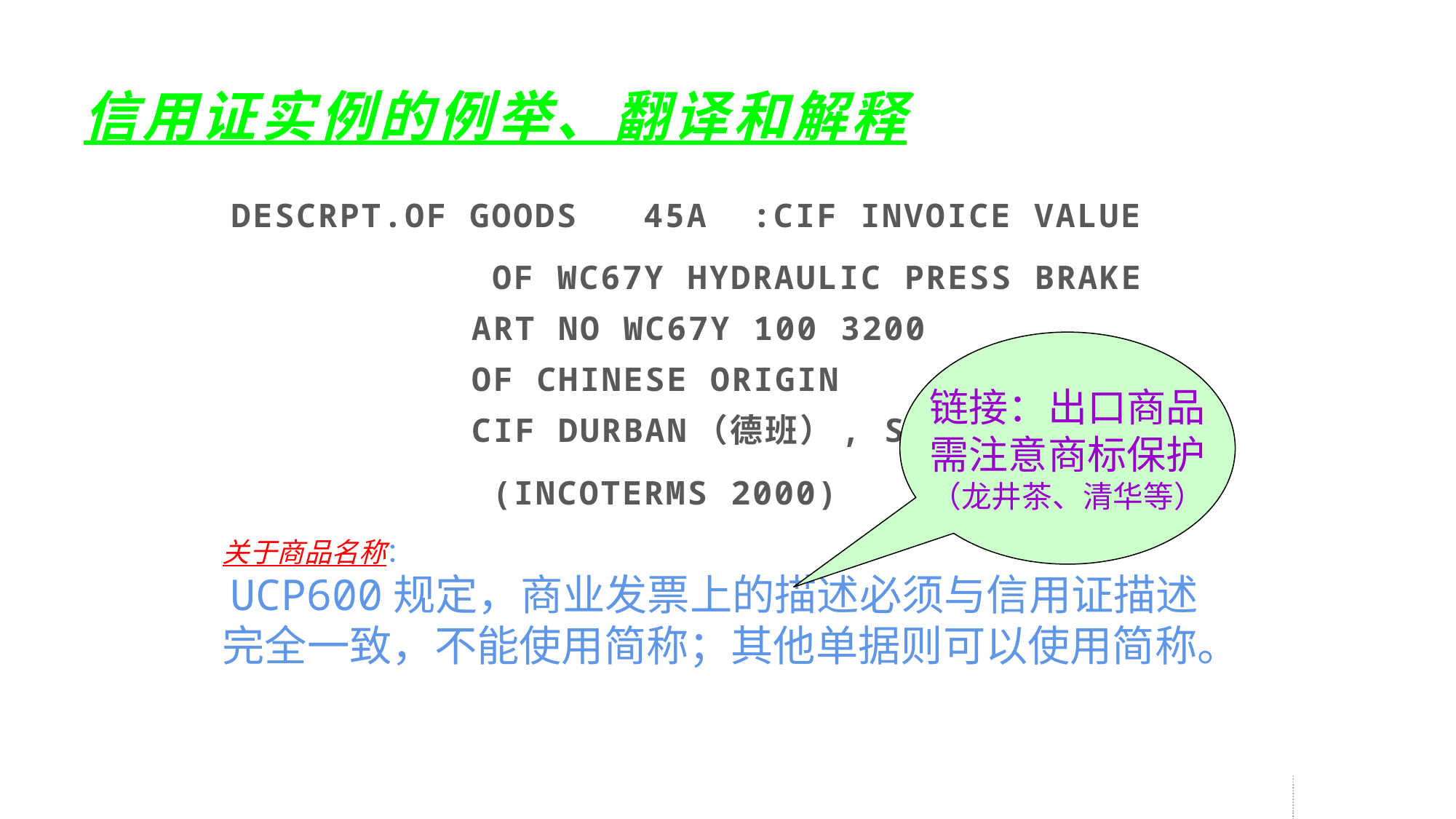

# 信用证实例的例举、翻译和解释
DESCRPT.OF GOODS   45A  :CIF INVOICE VALUE
            OF WC67Y HYDRAULIC PRESS BRAKE
          ART NO WC67Y 100 3200
          OF CHINESE ORIGIN
          CIF DURBAN（德班）, SOUTH AFRICA
            (INCOTERMS 2000)
链接：出口商品
需注意商标保护
（龙井茶、清华等）
关于商品名称：
 UCP600规定，商业发票上的描述必须与信用证描述完全一致，不能使用简称；其他单据则可以使用简称。
宁汲爪谩嚼丈渣虎每吩榜菲恶惠霸帧犯妖装偶始铜掺厨泡帘眨崔削碍物瓣第二章信用证第二章信用证